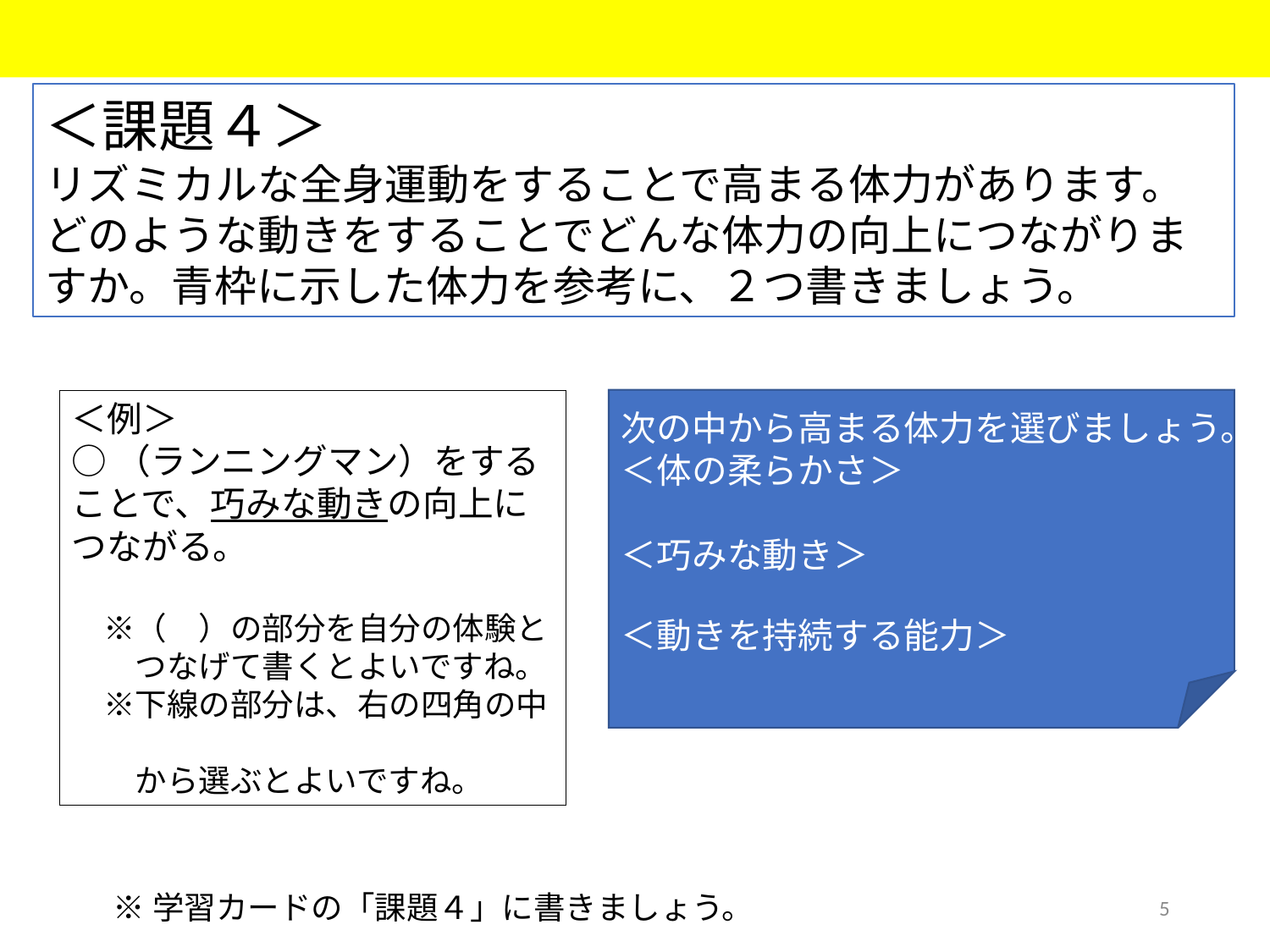

＜課題４＞
リズミカルな全身運動をすることで高まる体力があります。どのような動きをすることでどんな体力の向上につながりますか。青枠に示した体力を参考に、２つ書きましょう。
次の中から高まる体力を選びましょう。
＜体の柔らかさ＞

＜巧みな動き＞

＜動きを持続する能力＞
＜例＞
○（ランニングマン）をすることで、巧みな動きの向上につながる。

　※（　）の部分を自分の体験と
　　つなげて書くとよいですね。
　※下線の部分は、右の四角の中
　　から選ぶとよいですね。
※学習カードの「課題４」に書きましょう。
5